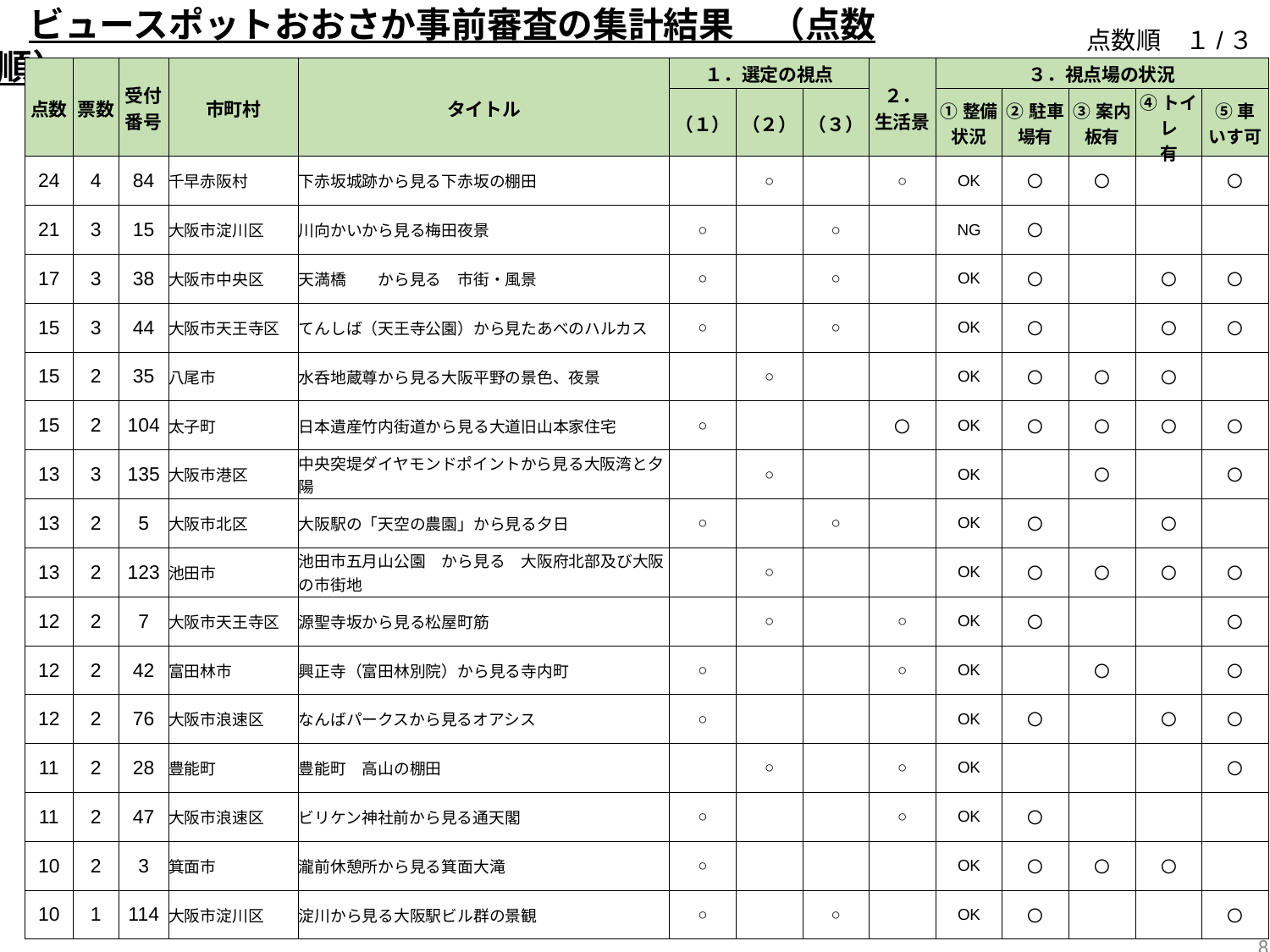

ビュースポットおおさか事前審査の集計結果　（点数順）
　点数順　１/３
| 点数 | 票数 | 受付 番号 | 市町村 | タイトル | １．選定の視点 |  |  | ２． 生活景 | ３．視点場の状況 |  |  |  |  |
| --- | --- | --- | --- | --- | --- | --- | --- | --- | --- | --- | --- | --- | --- |
|  |  |  |  |  | （１） | （２） | （３） |  | ①整備 状況 | ②駐車 場有 | ③案内 板有 | ④トイレ 有 | ⑤車 いす可 |
| 24 | 4 | 84 | 千早赤阪村 | 下赤坂城跡から見る下赤坂の棚田 |  | ○ |  | ○ | OK | 〇 | 〇 |  | 〇 |
| 21 | 3 | 15 | 大阪市淀川区 | 川向かいから見る梅田夜景 | ○ |  | ○ |  | NG | 〇 |  |  |  |
| 17 | 3 | 38 | 大阪市中央区 | 天満橋　　から見る　市街・風景 | ○ |  | ○ |  | OK | 〇 |  | 〇 | 〇 |
| 15 | 3 | 44 | 大阪市天王寺区 | てんしば（天王寺公園）から見たあべのハルカス | ○ |  | ○ |  | OK | 〇 |  | 〇 | 〇 |
| 15 | 2 | 35 | 八尾市 | 水呑地蔵尊から見る大阪平野の景色、夜景 |  | ○ |  |  | OK | 〇 | 〇 | 〇 |  |
| 15 | 2 | 104 | 太子町 | 日本遺産竹内街道から見る大道旧山本家住宅 | ○ |  |  | 〇 | OK | 〇 | 〇 | 〇 | 〇 |
| 13 | 3 | 135 | 大阪市港区 | 中央突堤ダイヤモンドポイントから見る大阪湾と夕陽 |  | ○ |  |  | OK |  | 〇 |  | 〇 |
| 13 | 2 | 5 | 大阪市北区 | 大阪駅の「天空の農園」から見る夕日 | ○ |  | ○ |  | OK | 〇 |  | 〇 |  |
| 13 | 2 | 123 | 池田市 | 池田市五月山公園　から見る　大阪府北部及び大阪の市街地 |  | ○ |  |  | OK | 〇 | 〇 | 〇 | 〇 |
| 12 | 2 | 7 | 大阪市天王寺区 | 源聖寺坂から見る松屋町筋 |  | ○ |  | ○ | OK | 〇 |  |  | 〇 |
| 12 | 2 | 42 | 富田林市 | 興正寺（富田林別院）から見る寺内町 | ○ |  |  | ○ | OK |  | 〇 |  | 〇 |
| 12 | 2 | 76 | 大阪市浪速区 | なんばパークスから見るオアシス | ○ |  |  |  | OK | 〇 |  | 〇 | 〇 |
| 11 | 2 | 28 | 豊能町 | 豊能町　高山の棚田 |  | ○ |  | ○ | OK |  |  |  | 〇 |
| 11 | 2 | 47 | 大阪市浪速区 | ビリケン神社前から見る通天閣 | ○ |  |  | ○ | OK | 〇 |  |  |  |
| 10 | 2 | 3 | 箕面市 | 瀧前休憩所から見る箕面大滝 | ○ |  |  |  | OK | 〇 | 〇 | 〇 |  |
| 10 | 1 | 114 | 大阪市淀川区 | 淀川から見る大阪駅ビル群の景観 | ○ |  | ○ |  | OK | 〇 |  |  | 〇 |
8